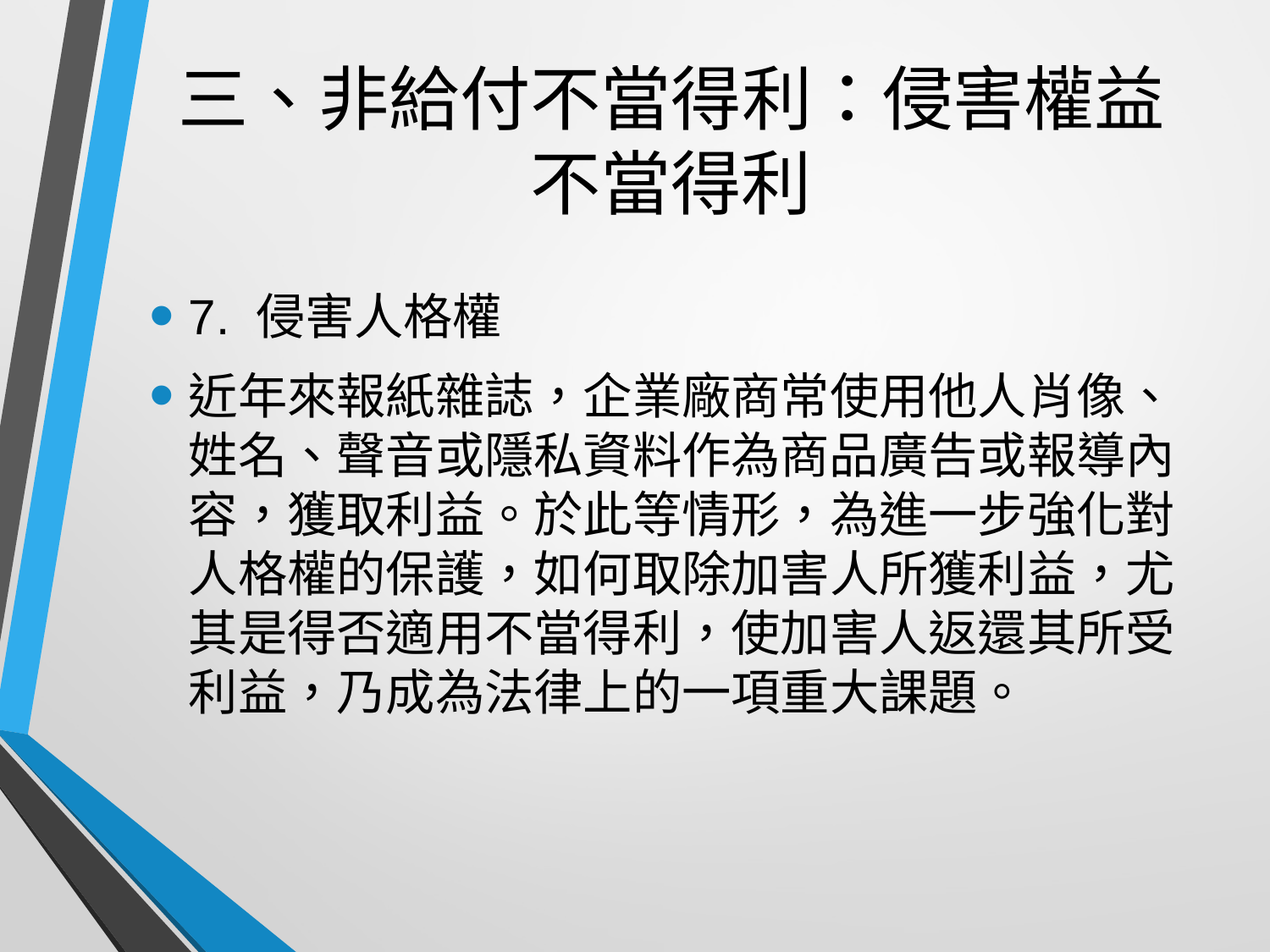

# 三、非給付不當得利：侵害權益不當得利
7. 侵害人格權
近年來報紙雜誌，企業廠商常使用他人肖像、姓名、聲音或隱私資料作為商品廣告或報導內容，獲取利益。於此等情形，為進一步強化對人格權的保護，如何取除加害人所獲利益，尤其是得否適用不當得利，使加害人返還其所受利益，乃成為法律上的一項重大課題。